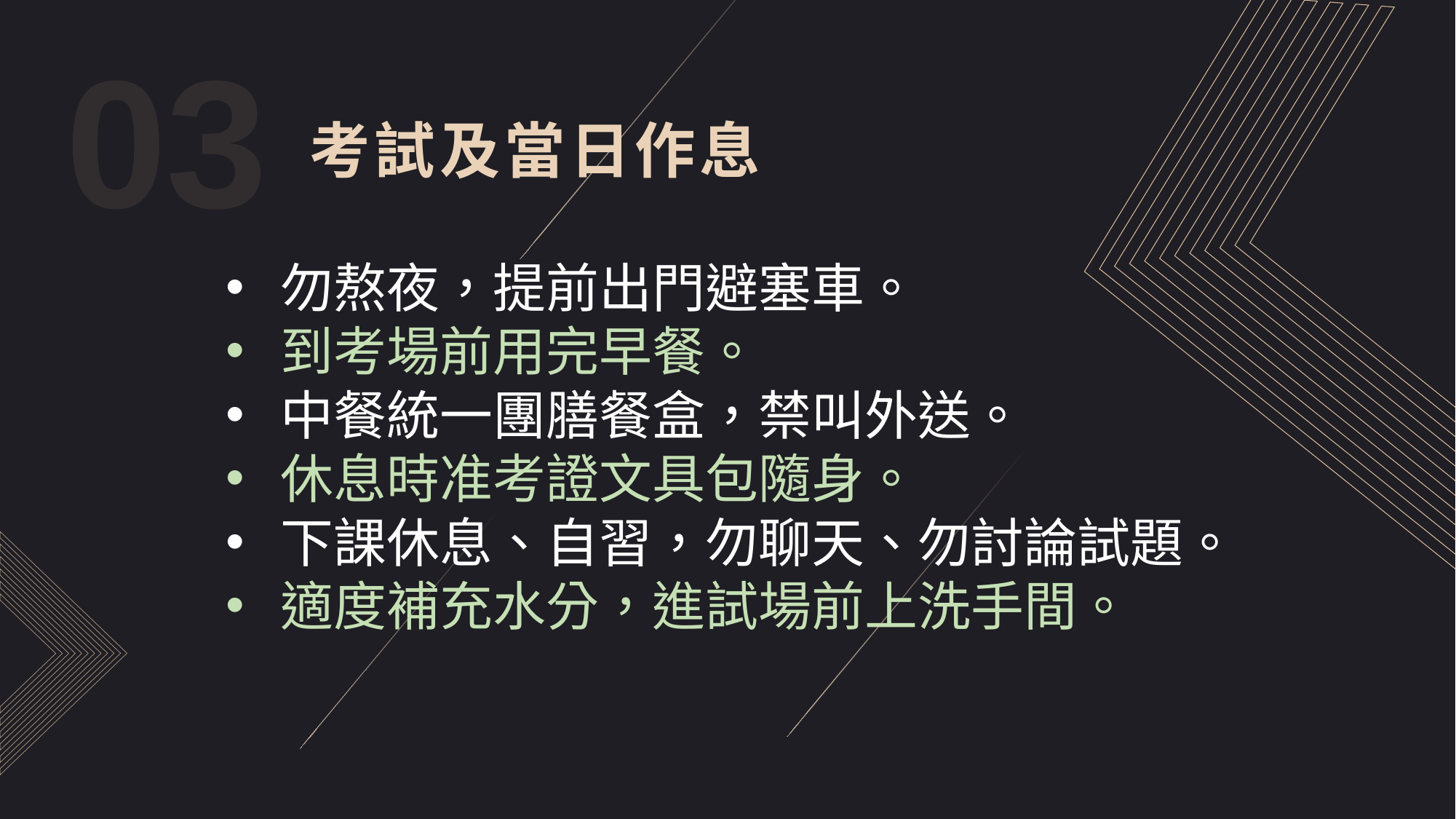

03
考試及當日作息

勿熬夜，提前出門避塞車。
到考場前用完早餐。
中餐統一團膳餐盒，禁叫外送。
休息時准考證文具包隨身。
下課休息、自習，勿聊天、勿討論試題。
適度補充水分，進試場前上洗手間。